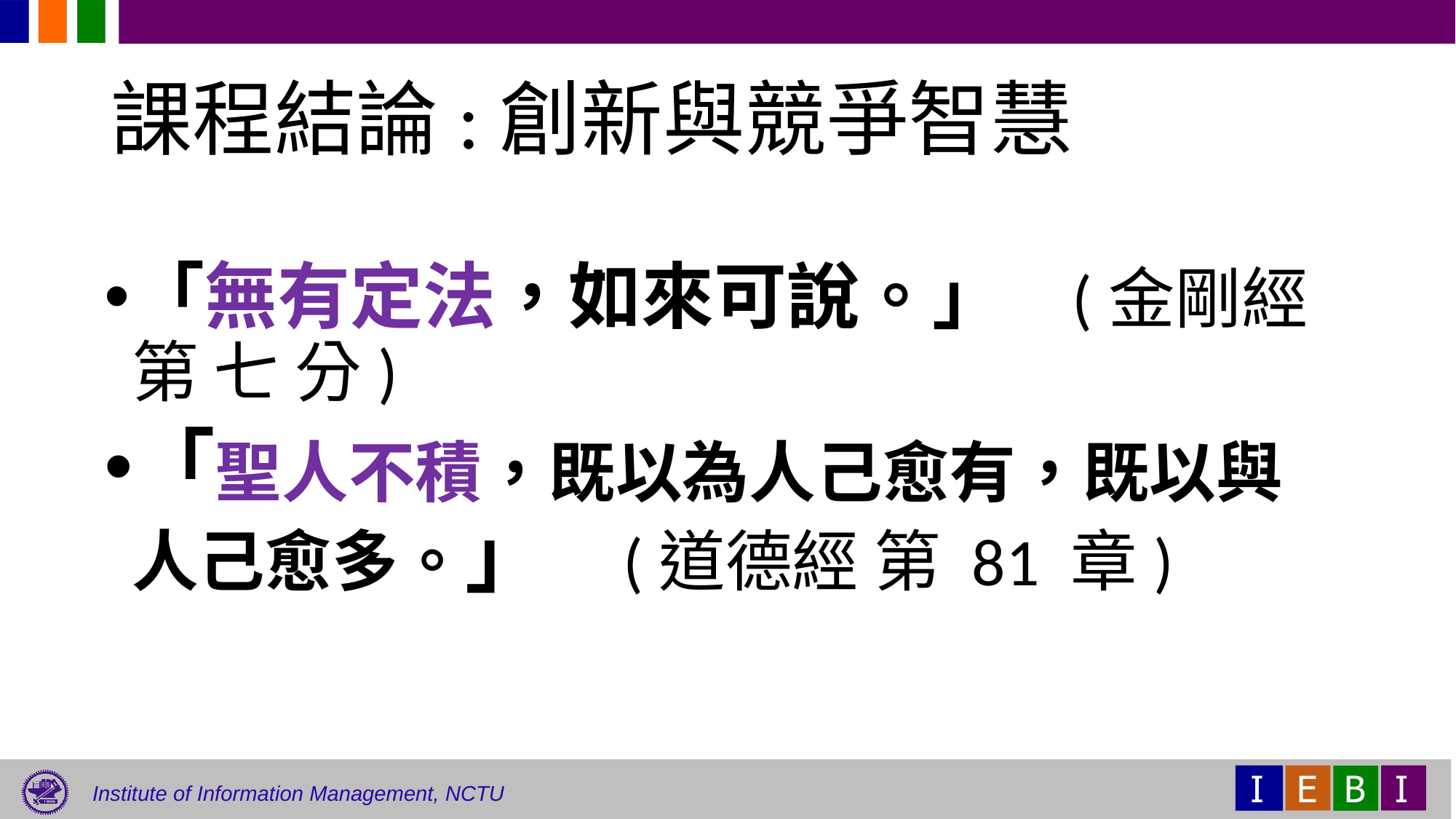

# 課程結論:創新與競爭智慧

「無有定法，如來可說。」   (金剛經 第 七 分)
「聖人不積，既以為人己愈有，既以與人己愈多。」   (道德經 第 81 章)